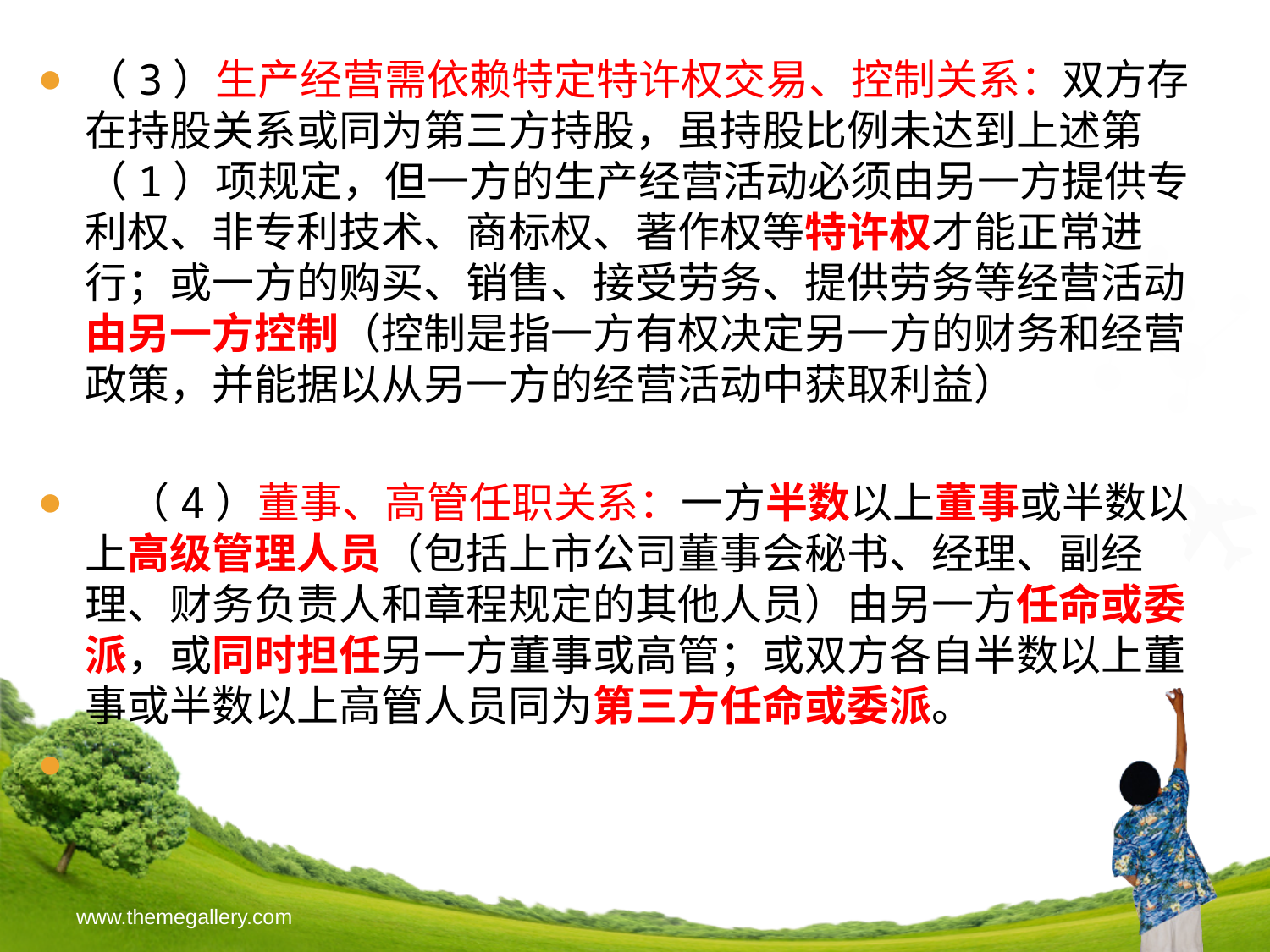

（3）生产经营需依赖特定特许权交易、控制关系：双方存在持股关系或同为第三方持股，虽持股比例未达到上述第（1）项规定，但一方的生产经营活动必须由另一方提供专利权、非专利技术、商标权、著作权等特许权才能正常进行；或一方的购买、销售、接受劳务、提供劳务等经营活动由另一方控制（控制是指一方有权决定另一方的财务和经营政策，并能据以从另一方的经营活动中获取利益）

　（4）董事、高管任职关系：一方半数以上董事或半数以上高级管理人员（包括上市公司董事会秘书、经理、副经理、财务负责人和章程规定的其他人员）由另一方任命或委派，或同时担任另一方董事或高管；或双方各自半数以上董事或半数以上高管人员同为第三方任命或委派。

www.themegallery.com